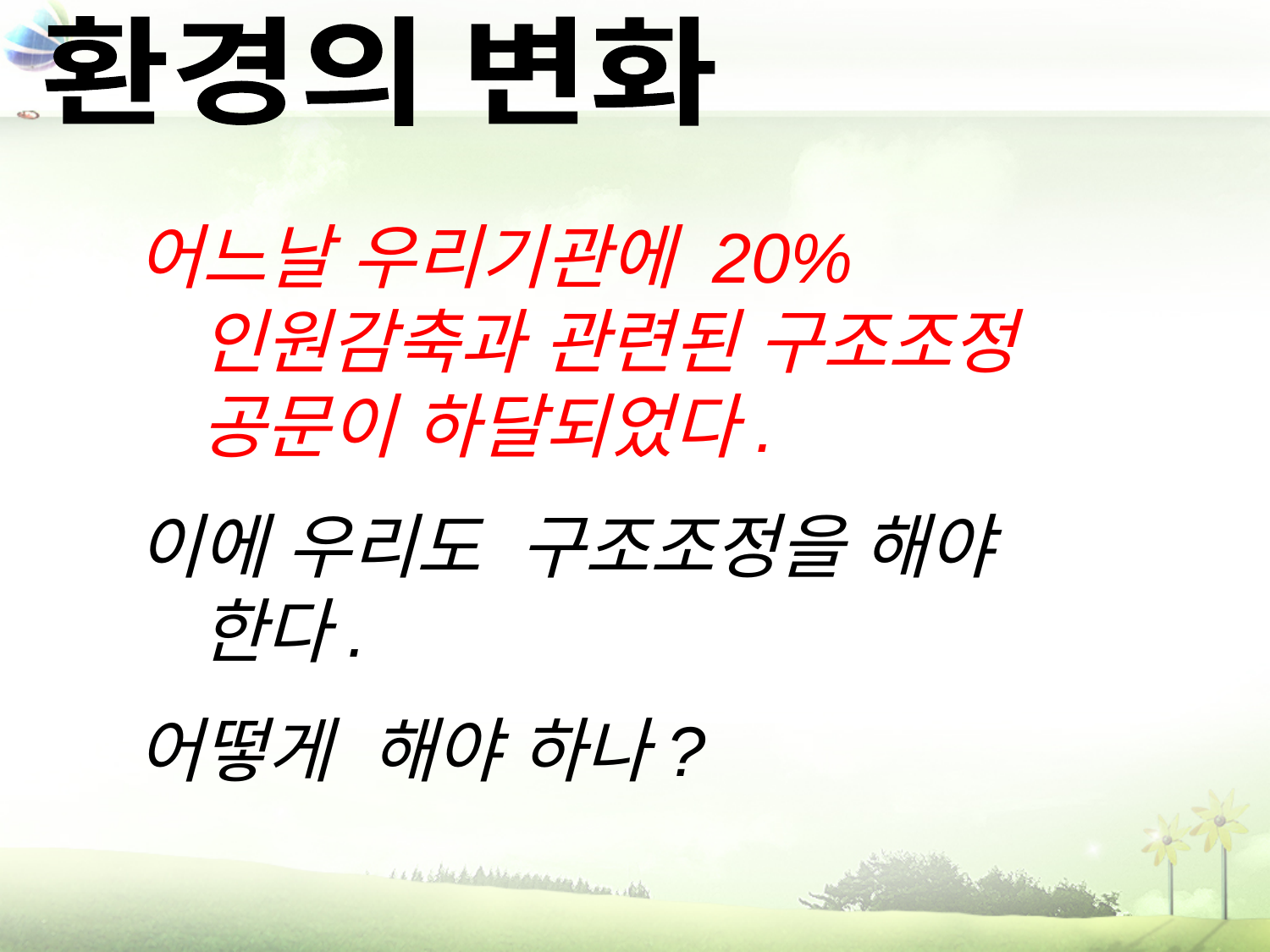

환경의 변화
어느날 우리기관에 20% 인원감축과 관련된 구조조정 공문이 하달되었다.
이에 우리도  구조조정을 해야 한다.
어떻게  해야 하나?